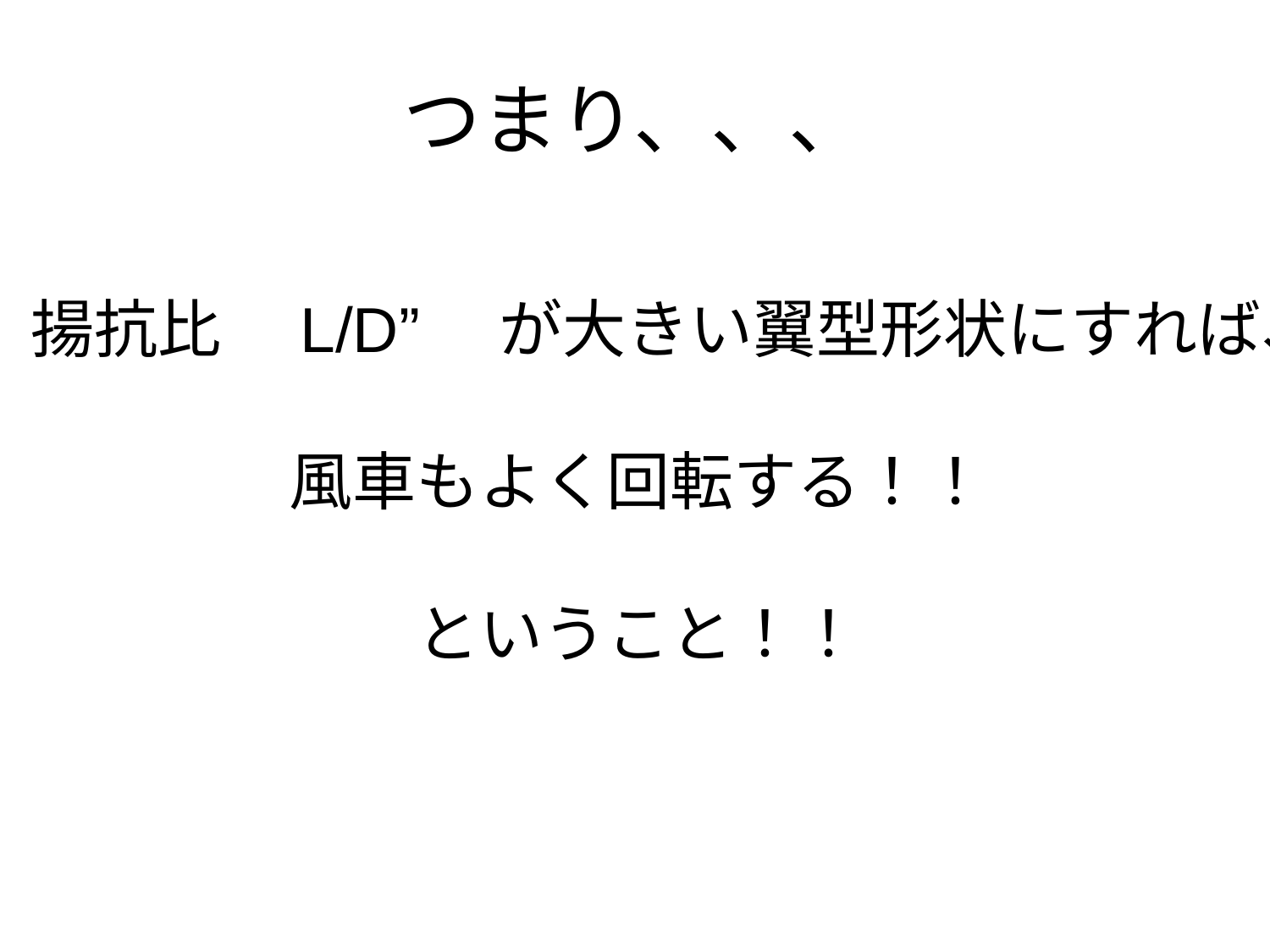

# つまり、、、
“揚抗比　L/D”　が大きい翼型形状にすれば、

風車もよく回転する！！

ということ！！